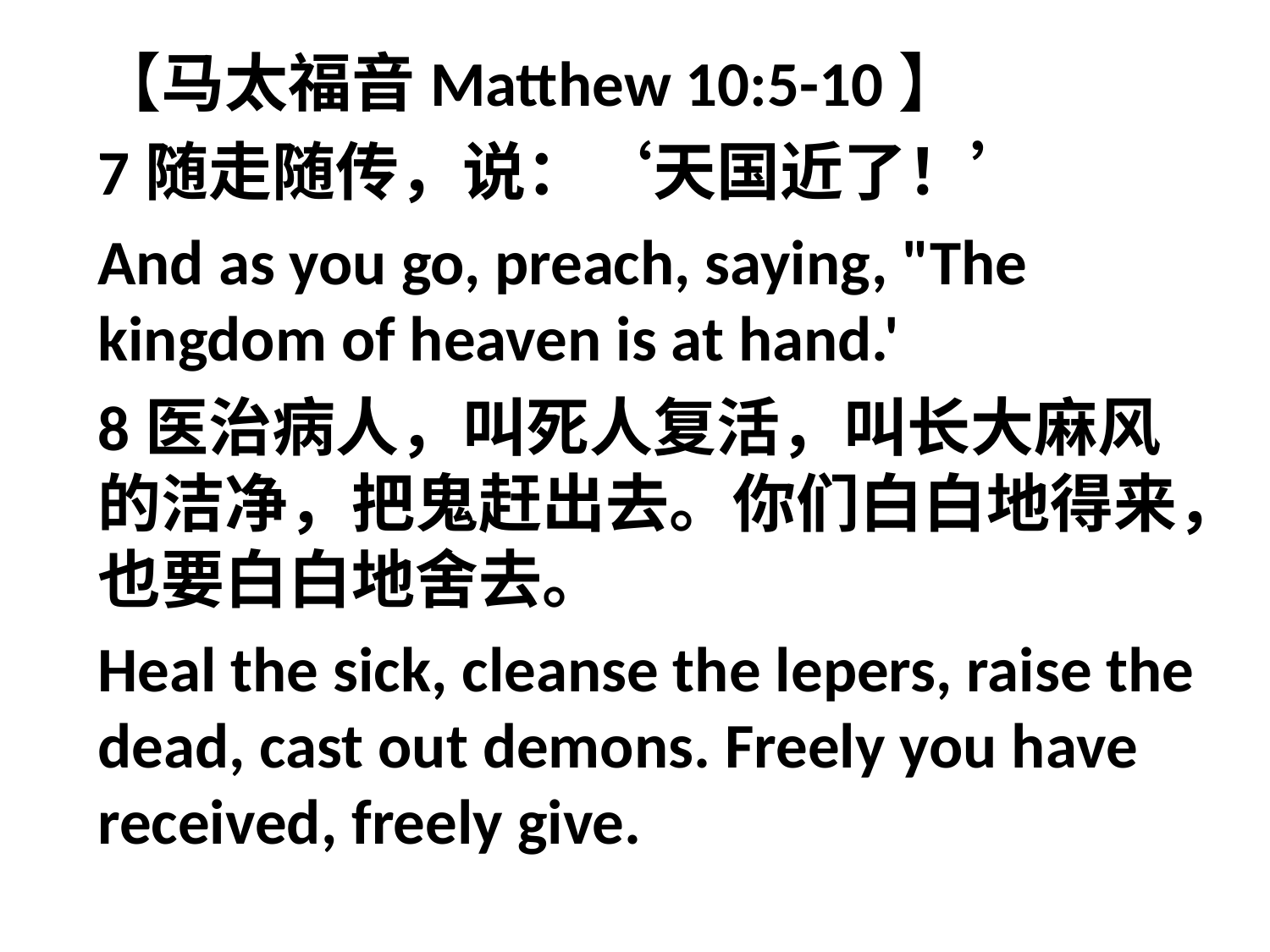

【马太福音Matthew 10:5-10】
7随走随传，说：‘天国近了！’
And as you go, preach, saying, "The kingdom of heaven is at hand.'
8医治病人，叫死人复活，叫长大麻风的洁净，把鬼赶出去。你们白白地得来，也要白白地舍去。
Heal the sick, cleanse the lepers, raise the dead, cast out demons. Freely you have received, freely give.